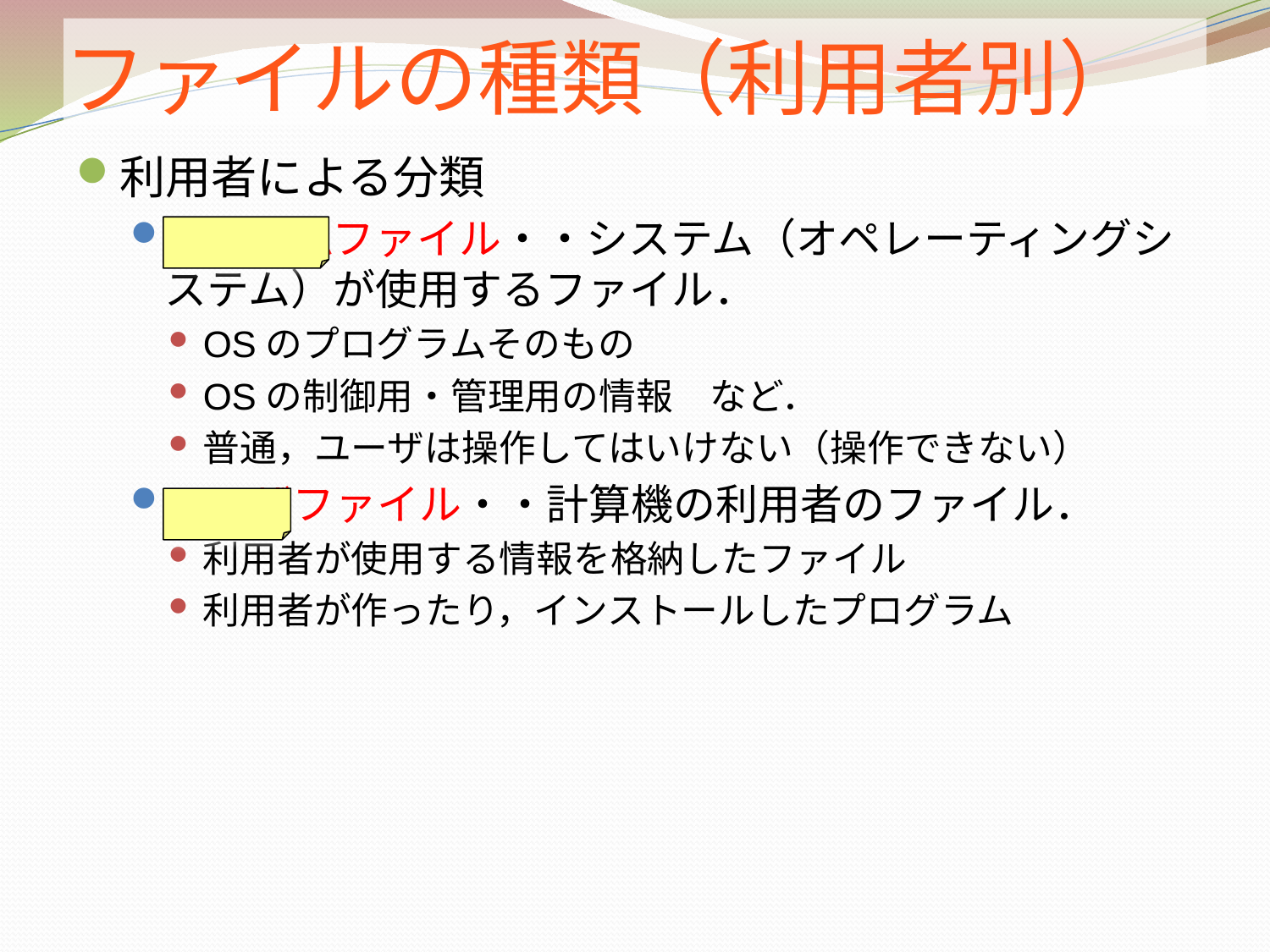

# ファイルの種類（利用者別）
利用者による分類
システムファイル・・システム（オペレーティングシステム）が使用するファイル．
OSのプログラムそのもの
OSの制御用・管理用の情報　など．
普通，ユーザは操作してはいけない（操作できない）
ユーザファイル・・計算機の利用者のファイル．
利用者が使用する情報を格納したファイル
利用者が作ったり，インストールしたプログラム